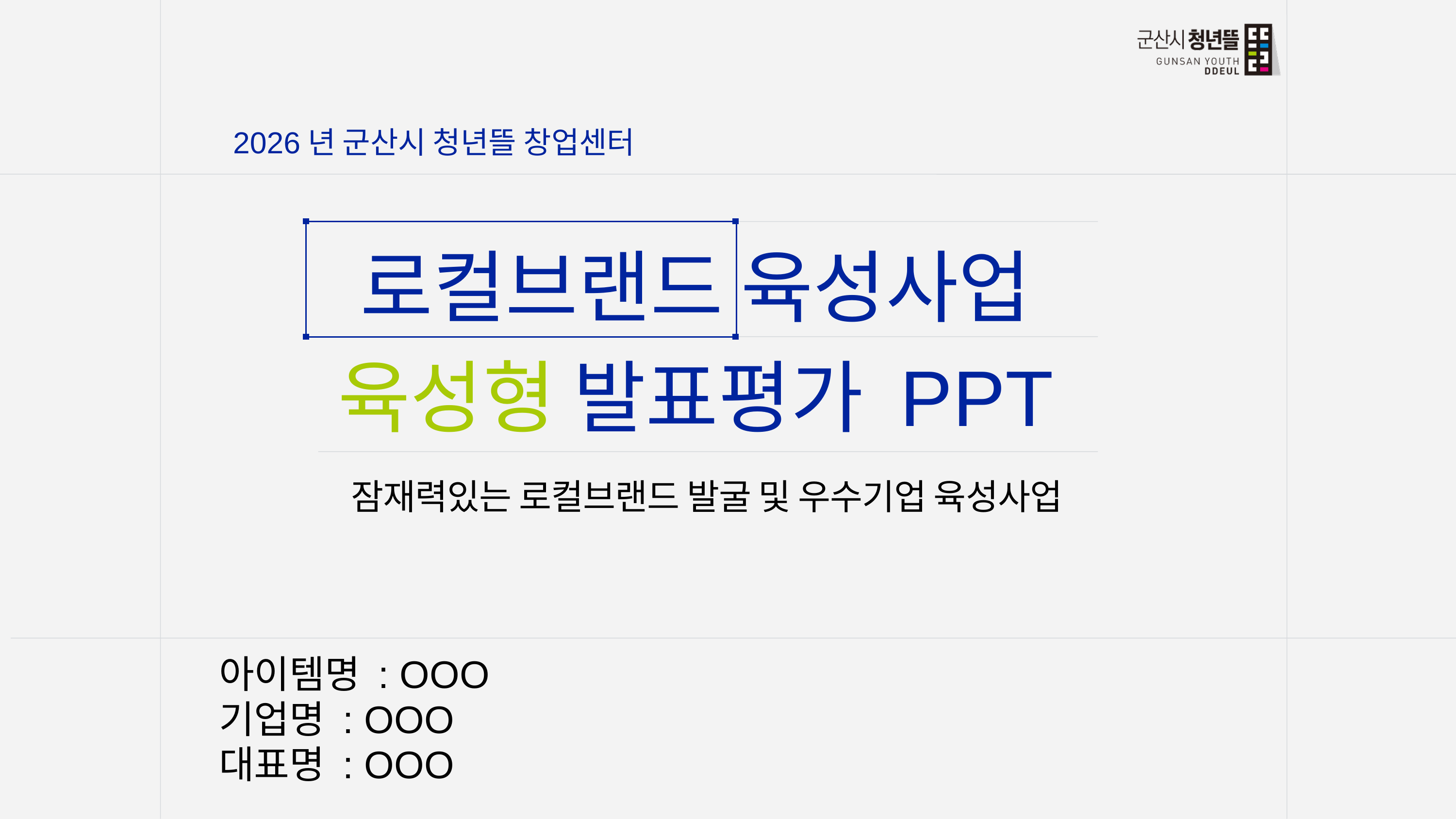

2026년 군산시 청년뜰 창업센터

로컬브랜드 육성사업
육성형 발표평가 PPT

잠재력있는 로컬브랜드 발굴 및 우수기업 육성사업

 아이템명 : OOO
 기업명 : OOO
 대표명 : OOO